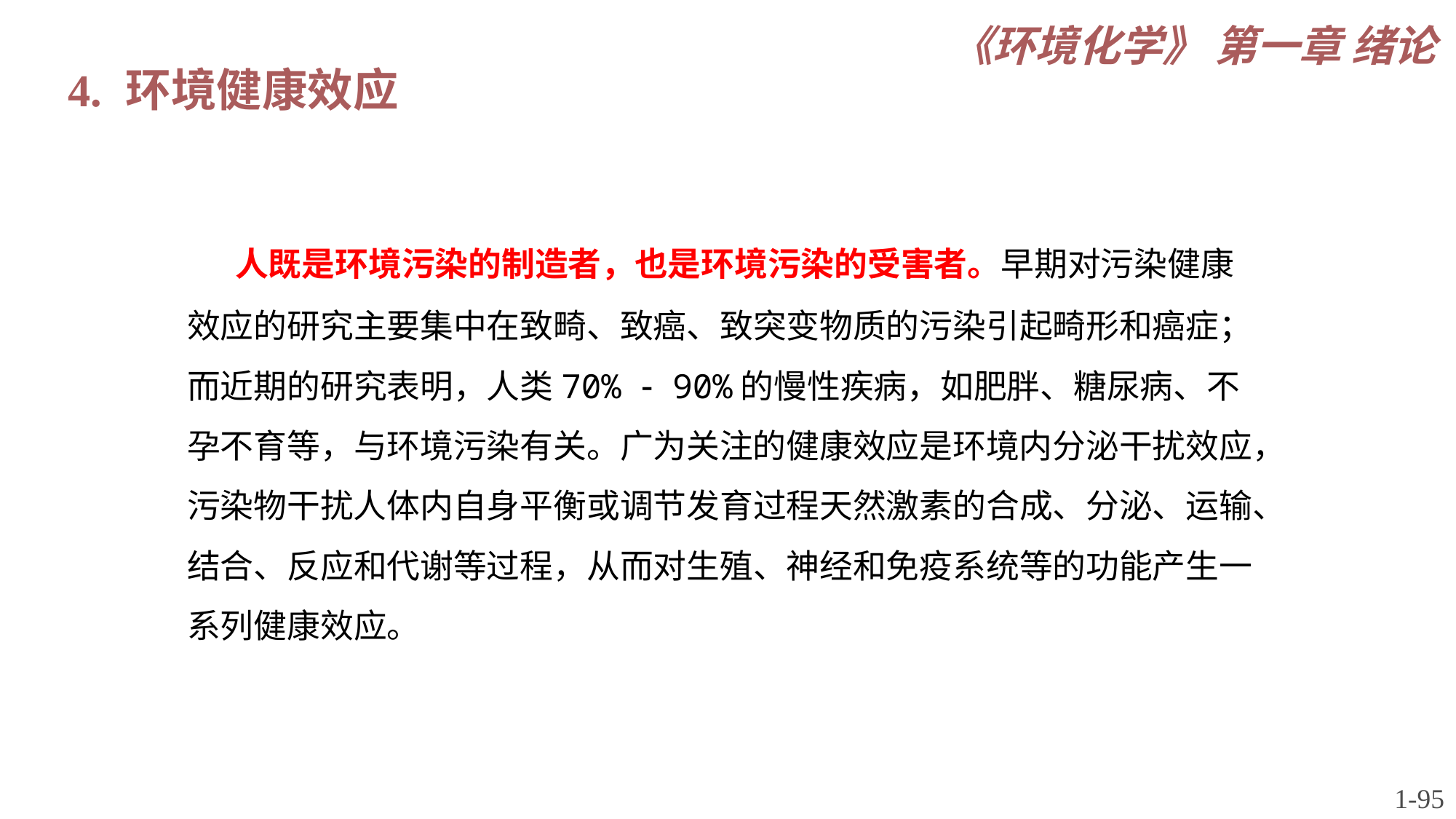

《环境化学》 第一章 绪论
4. 环境健康效应
    人既是环境污染的制造者，也是环境污染的受害者。早期对污染健康效应的研究主要集中在致畸、致癌、致突变物质的污染引起畸形和癌症；而近期的研究表明，人类70% − 90%的慢性疾病，如肥胖、糖尿病、不孕不育等，与环境污染有关。广为关注的健康效应是环境内分泌干扰效应，污染物干扰人体内自身平衡或调节发育过程天然激素的合成、分泌、运输、结合、反应和代谢等过程，从而对生殖、神经和免疫系统等的功能产生一系列健康效应。
1-95